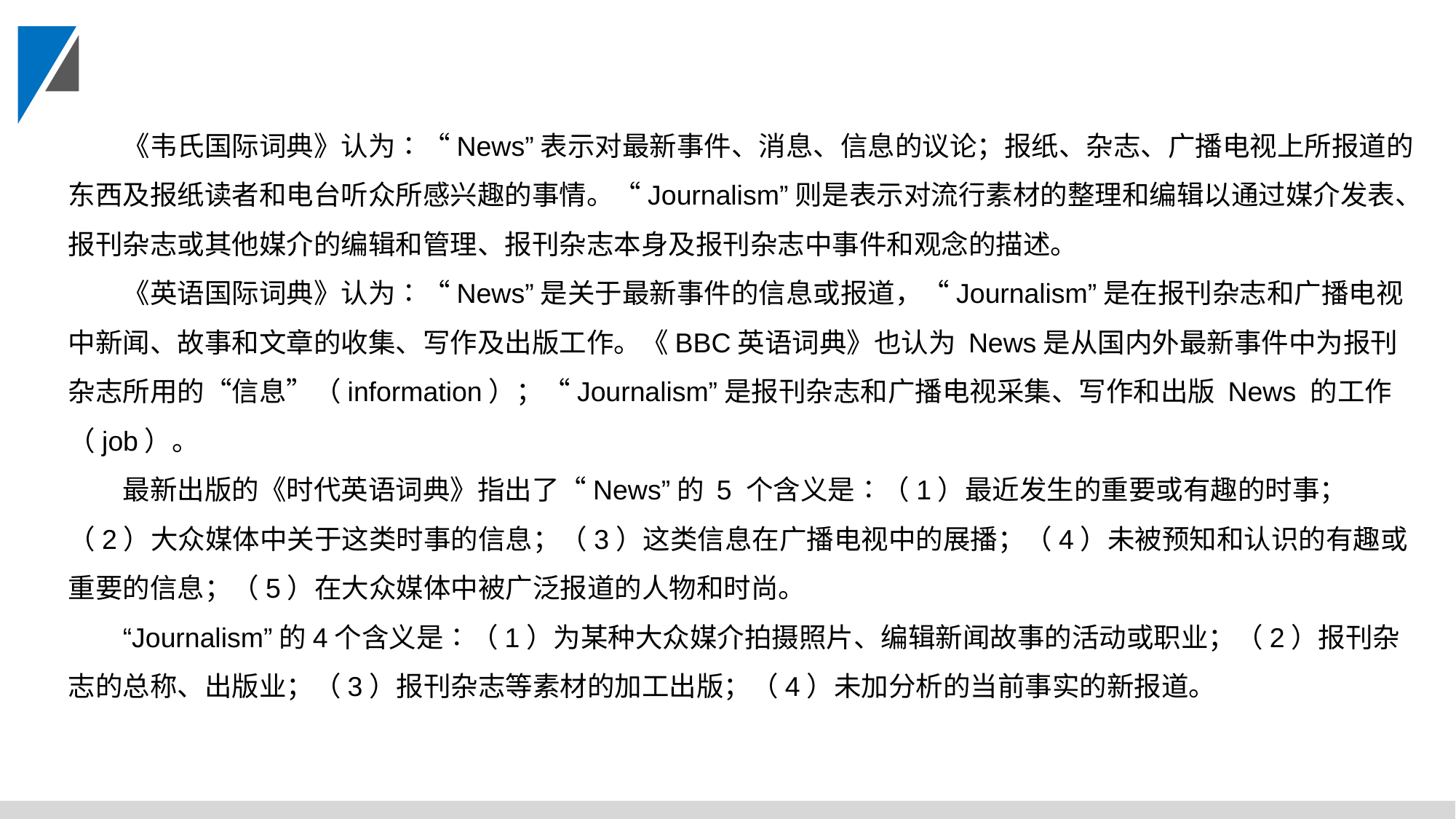

《韦氏国际词典》认为∶“News”表示对最新事件、消息、信息的议论；报纸、杂志、广播电视上所报道的东西及报纸读者和电台听众所感兴趣的事情。“Journalism”则是表示对流行素材的整理和编辑以通过媒介发表、报刊杂志或其他媒介的编辑和管理、报刊杂志本身及报刊杂志中事件和观念的描述。
《英语国际词典》认为∶“News”是关于最新事件的信息或报道，“Journalism”是在报刊杂志和广播电视中新闻、故事和文章的收集、写作及出版工作。《BBC英语词典》也认为 News是从国内外最新事件中为报刊杂志所用的“信息”（information）；“Journalism”是报刊杂志和广播电视采集、写作和出版 News 的工作（job）。
最新出版的《时代英语词典》指出了“News”的 5 个含义是∶（1）最近发生的重要或有趣的时事；（2）大众媒体中关于这类时事的信息；（3）这类信息在广播电视中的展播；（4）未被预知和认识的有趣或重要的信息；（5）在大众媒体中被广泛报道的人物和时尚。
“Journalism”的4个含义是∶（1）为某种大众媒介拍摄照片、编辑新闻故事的活动或职业；（2）报刊杂志的总称、出版业；（3）报刊杂志等素材的加工出版；（4）未加分析的当前事实的新报道。